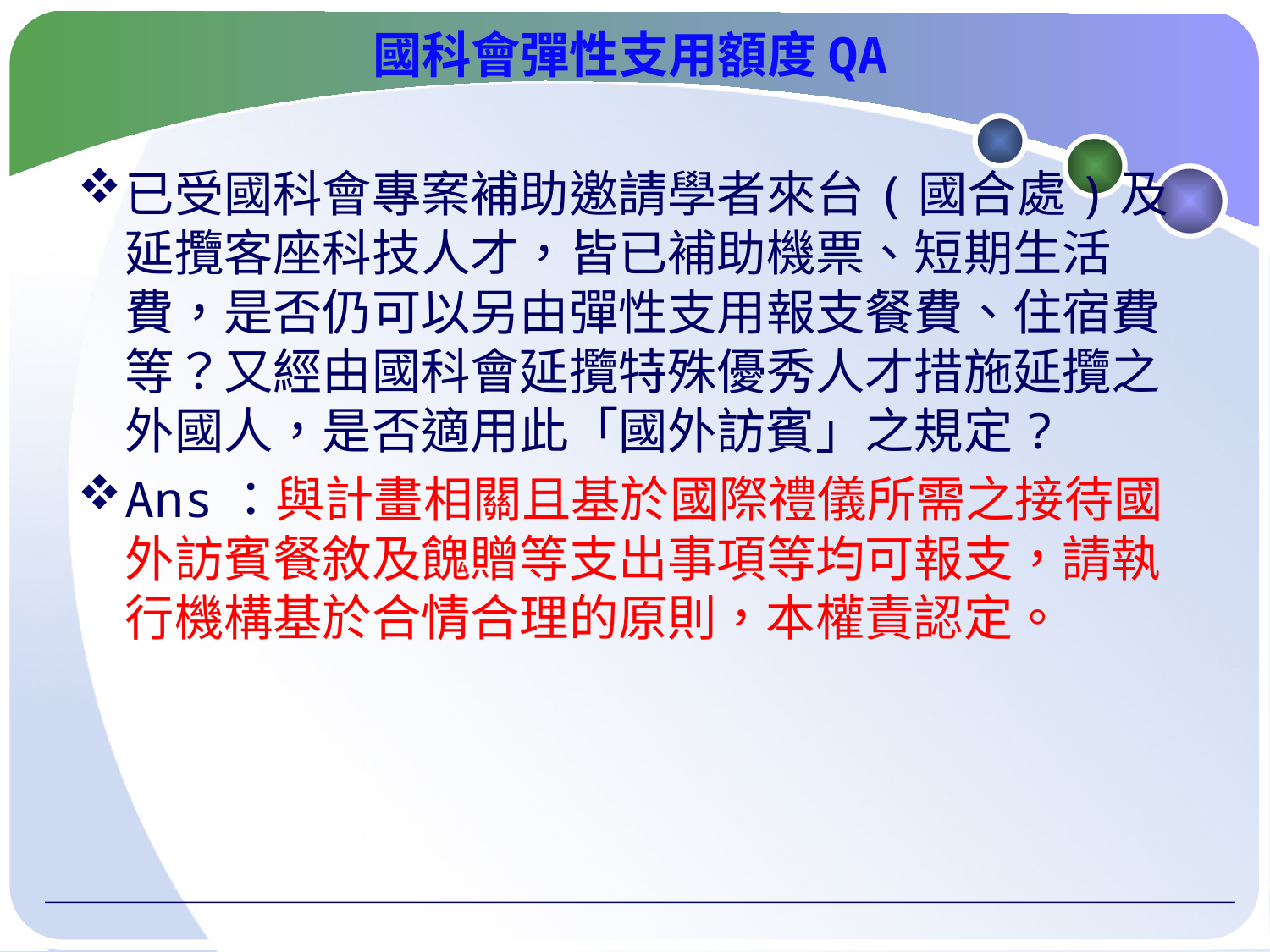

# 國科會彈性支用額度QA
已受國科會專案補助邀請學者來台(國合處)及延攬客座科技人才，皆已補助機票、短期生活費，是否仍可以另由彈性支用報支餐費、住宿費等？又經由國科會延攬特殊優秀人才措施延攬之外國人，是否適用此「國外訪賓」之規定?
Ans：與計畫相關且基於國際禮儀所需之接待國外訪賓餐敘及餽贈等支出事項等均可報支，請執行機構基於合情合理的原則，本權責認定。